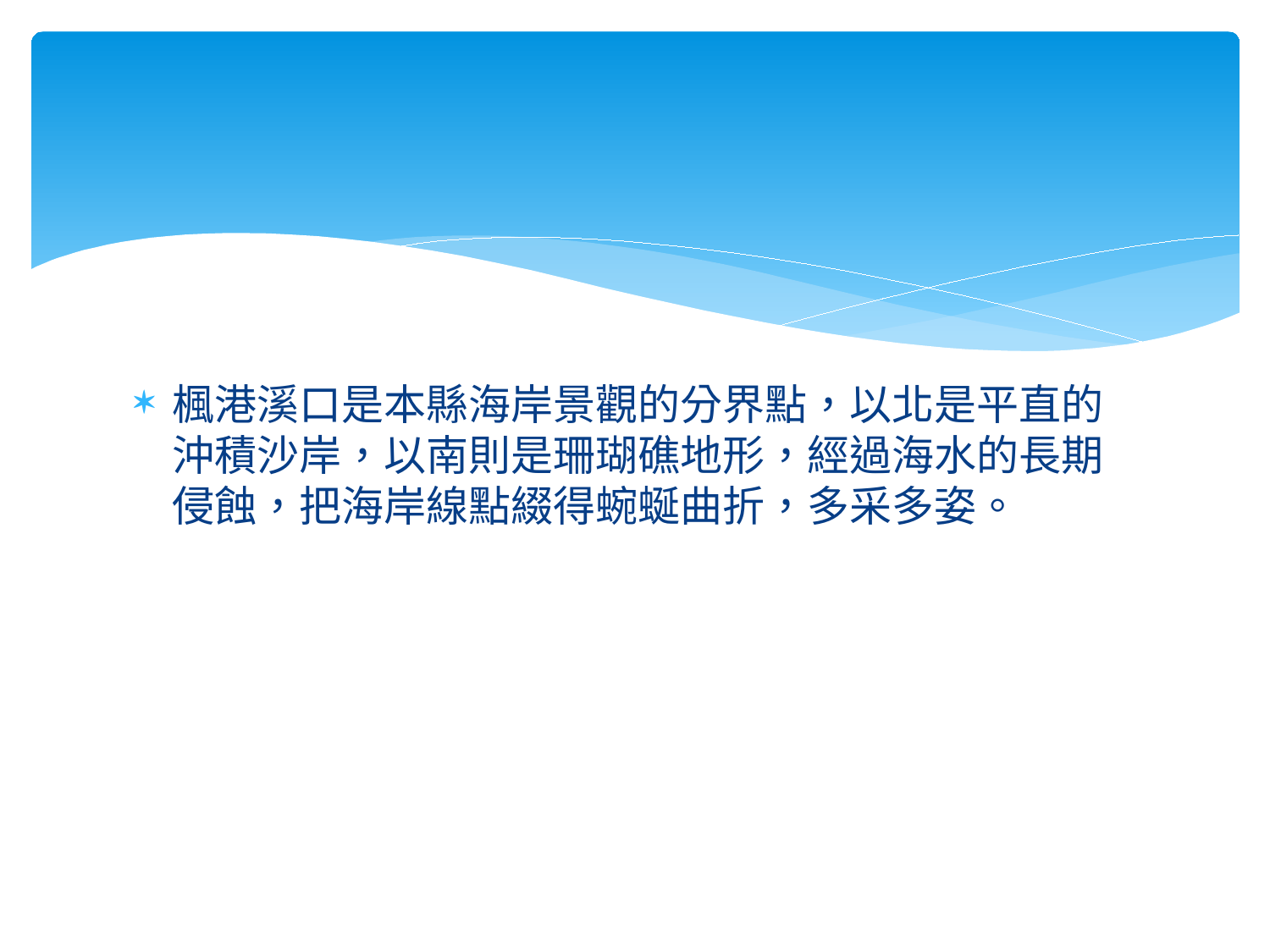

#
楓港溪口是本縣海岸景觀的分界點，以北是平直的沖積沙岸，以南則是珊瑚礁地形，經過海水的長期侵蝕，把海岸線點綴得蜿蜒曲折，多采多姿。